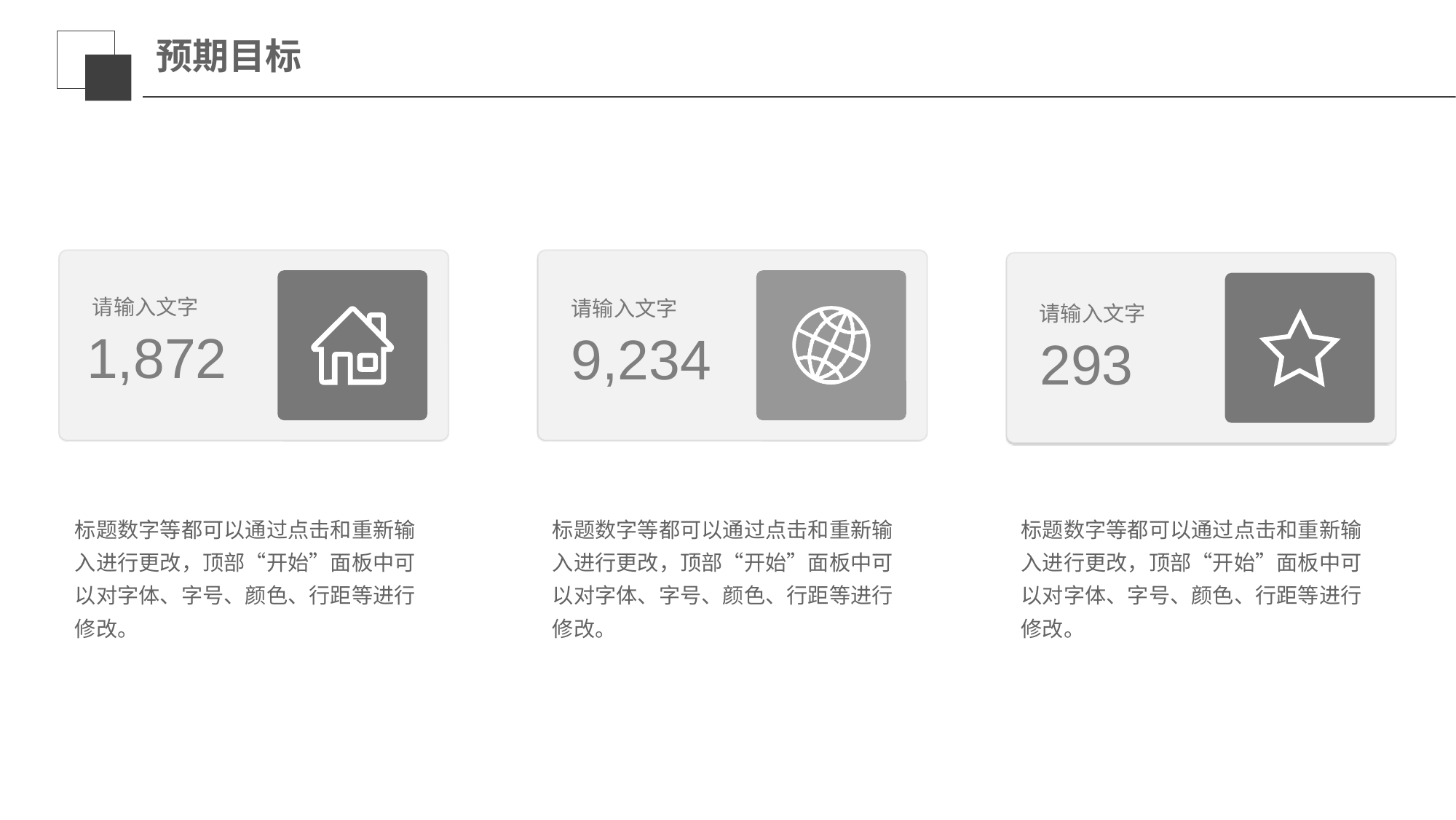

延迟符
# 预期目标

请输入文字
1,872

请输入文字
9,234

请输入文字
293
标题数字等都可以通过点击和重新输入进行更改，顶部“开始”面板中可以对字体、字号、颜色、行距等进行修改。
标题数字等都可以通过点击和重新输入进行更改，顶部“开始”面板中可以对字体、字号、颜色、行距等进行修改。
标题数字等都可以通过点击和重新输入进行更改，顶部“开始”面板中可以对字体、字号、颜色、行距等进行修改。